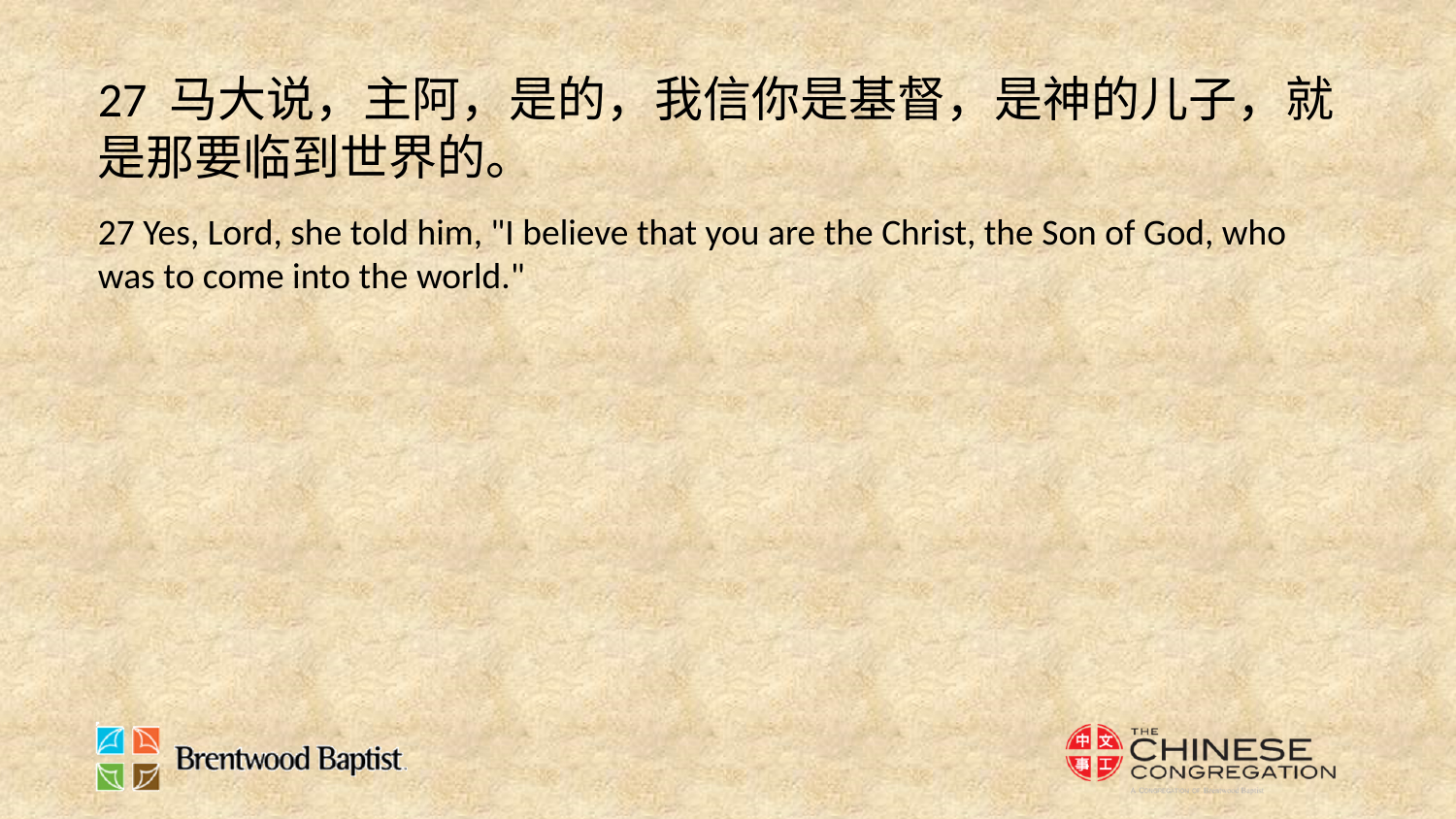

27 马大说，主阿，是的，我信你是基督，是神的儿子，就是那要临到世界的。

27 Yes, Lord, she told him, "I believe that you are the Christ, the Son of God, who was to come into the world."